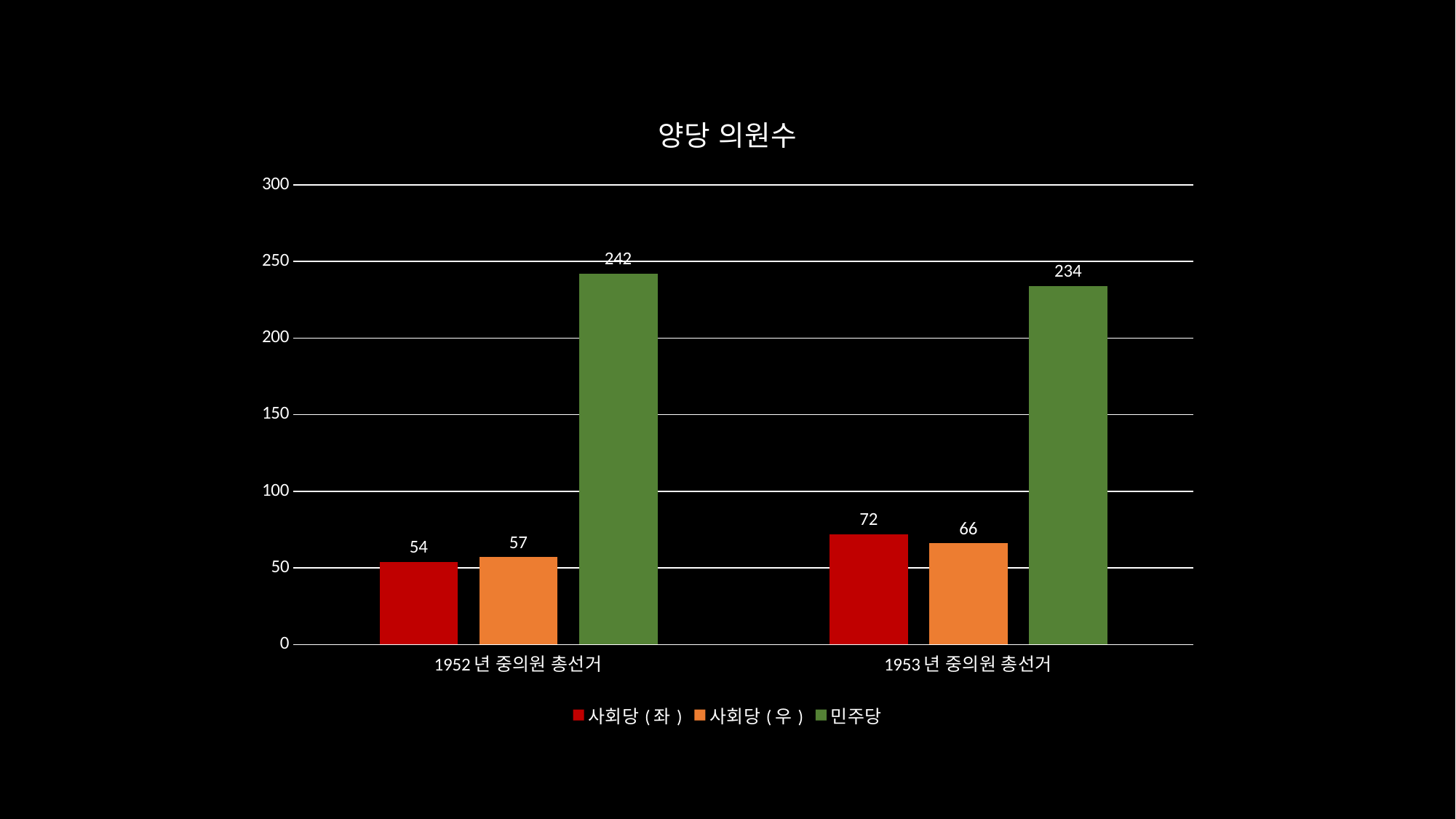

### Chart: 양당 의원수

| Category | 사회당(좌) | 사회당(우) | 민주당 |
|---|---|---|---|
| 1952년 중의원 총선거 | 54.0 | 57.0 | 242.0 |
| 1953년 중의원 총선거 | 72.0 | 66.0 | 234.0 |